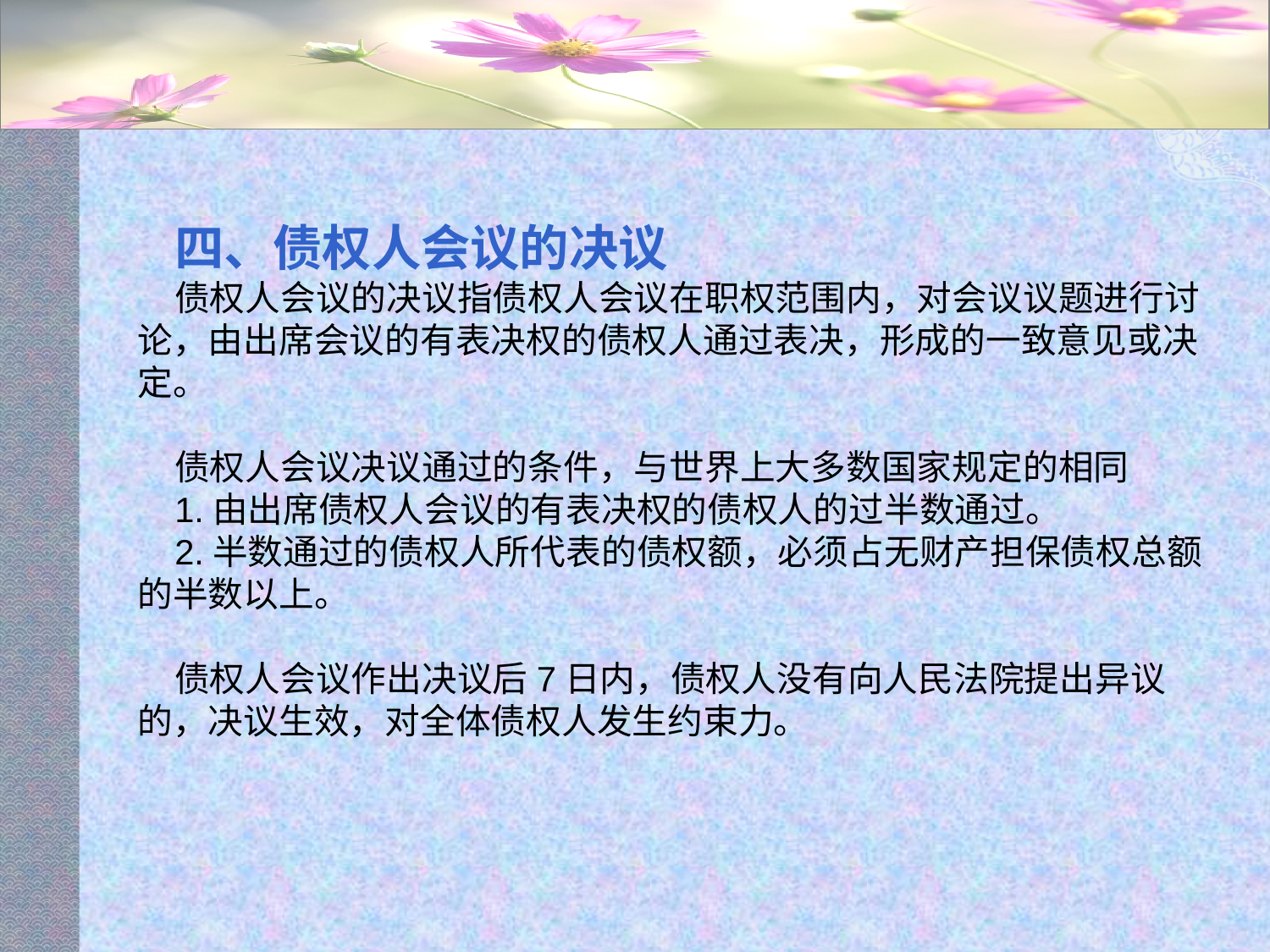

#
四、债权人会议的决议
债权人会议的决议指债权人会议在职权范围内，对会议议题进行讨论，由出席会议的有表决权的债权人通过表决，形成的一致意见或决定。

债权人会议决议通过的条件，与世界上大多数国家规定的相同
1.由出席债权人会议的有表决权的债权人的过半数通过。
2.半数通过的债权人所代表的债权额，必须占无财产担保债权总额的半数以上。

债权人会议作出决议后7日内，债权人没有向人民法院提出异议的，决议生效，对全体债权人发生约束力。